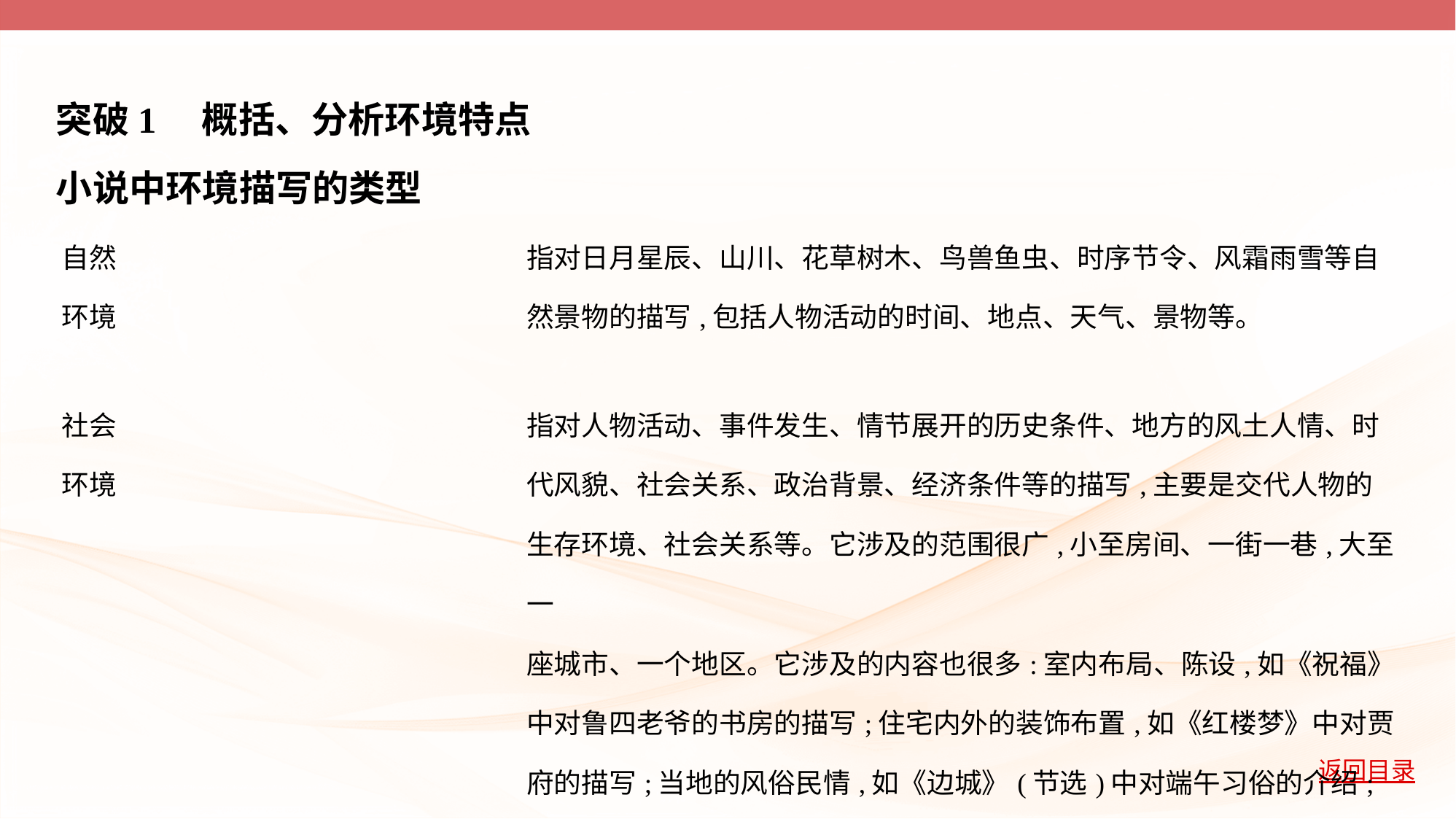

突破1　概括、分析环境特点
小说中环境描写的类型
| 自然 环境 | 指对日月星辰、山川、花草树木、鸟兽鱼虫、时序节令、风霜雨雪等自然景物的描写,包括人物活动的时间、地点、天气、景物等。 |
| --- | --- |
| 社会 环境 | 指对人物活动、事件发生、情节展开的历史条件、地方的风土人情、时代风貌、社会关系、政治背景、经济条件等的描写,主要是交代人物的生存环境、社会关系等。它涉及的范围很广,小至房间、一街一巷,大至一 座城市、一个地区。它涉及的内容也很多:室内布局、陈设,如《祝福》中对鲁四老爷的书房的描写;住宅内外的装饰布置,如《红楼梦》中对贾府的描写;当地的风俗民情,如《边城》(节选)中对端午习俗的介绍;等等。 |